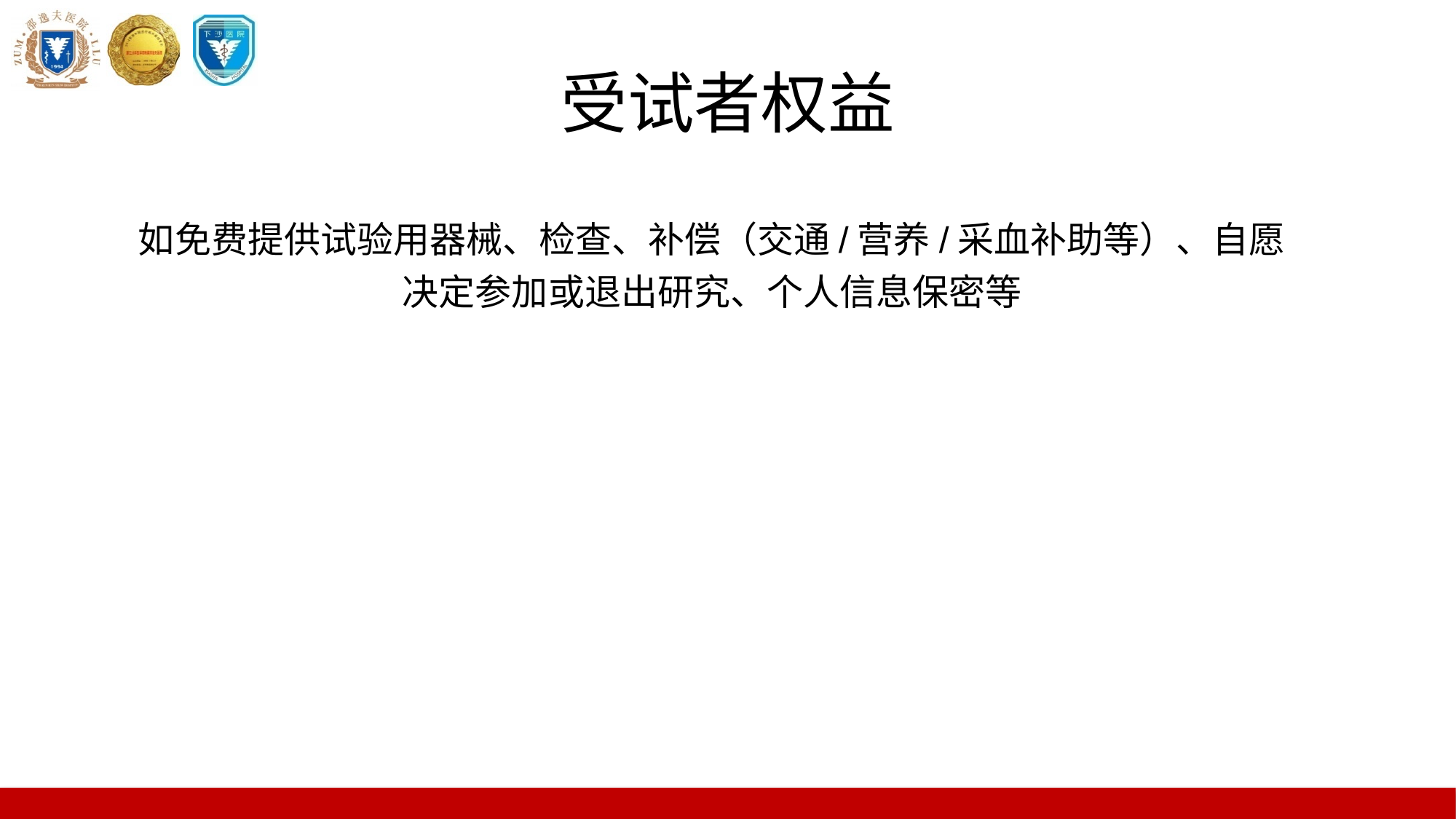

# 受试者权益
如免费提供试验用器械、检查、补偿（交通/营养/采血补助等）、自愿决定参加或退出研究、个人信息保密等